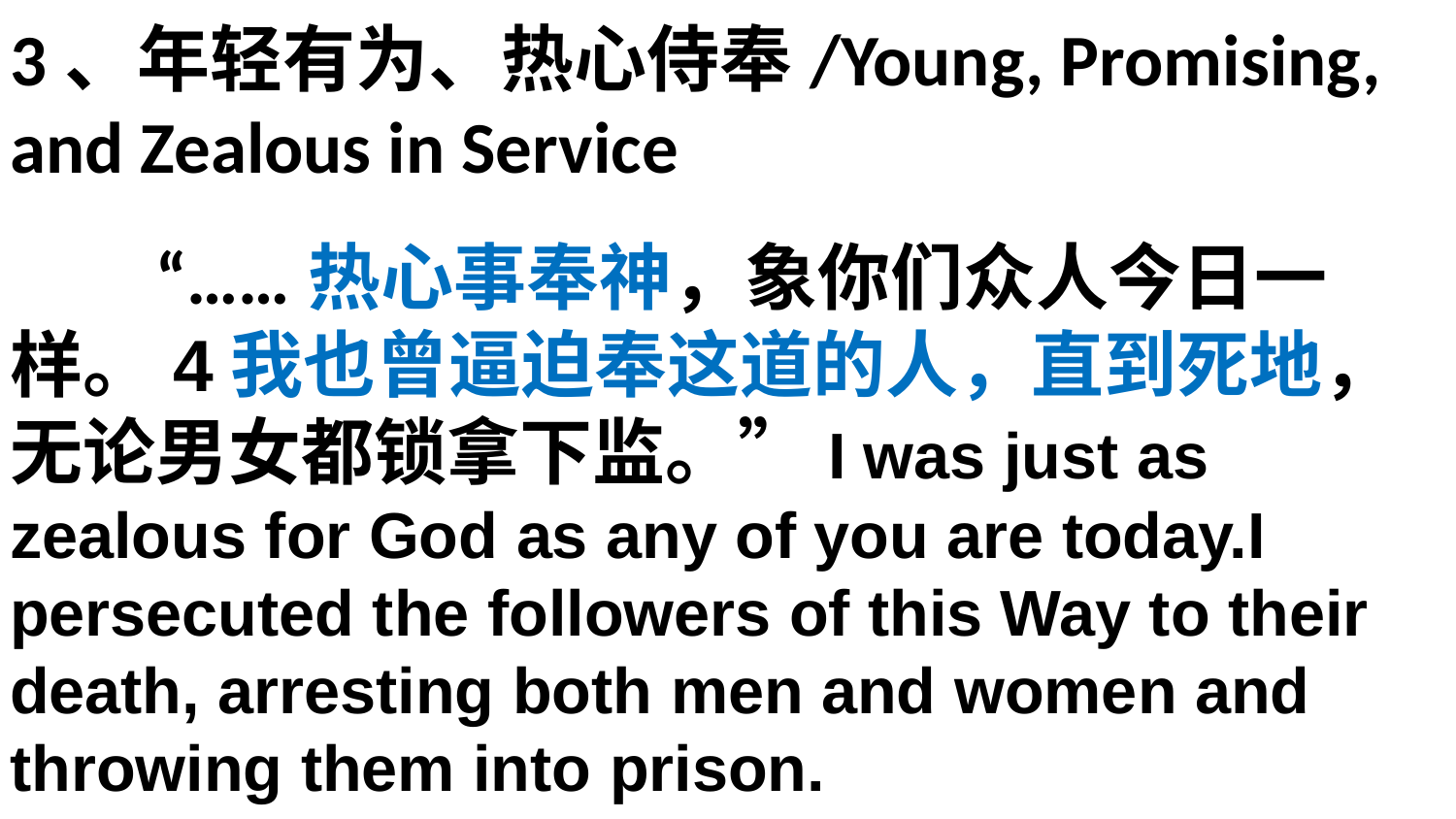

# 3、年轻有为、热心侍奉/Young, Promising, and Zealous in Service “……热心事奉神，象你们众人今日一样。4我也曾逼迫奉这道的人，直到死地，无论男女都锁拿下监。”I was just as zealous for God as any of you are today.I persecuted the followers of this Way to their death, arresting both men and women and throwing them into prison.